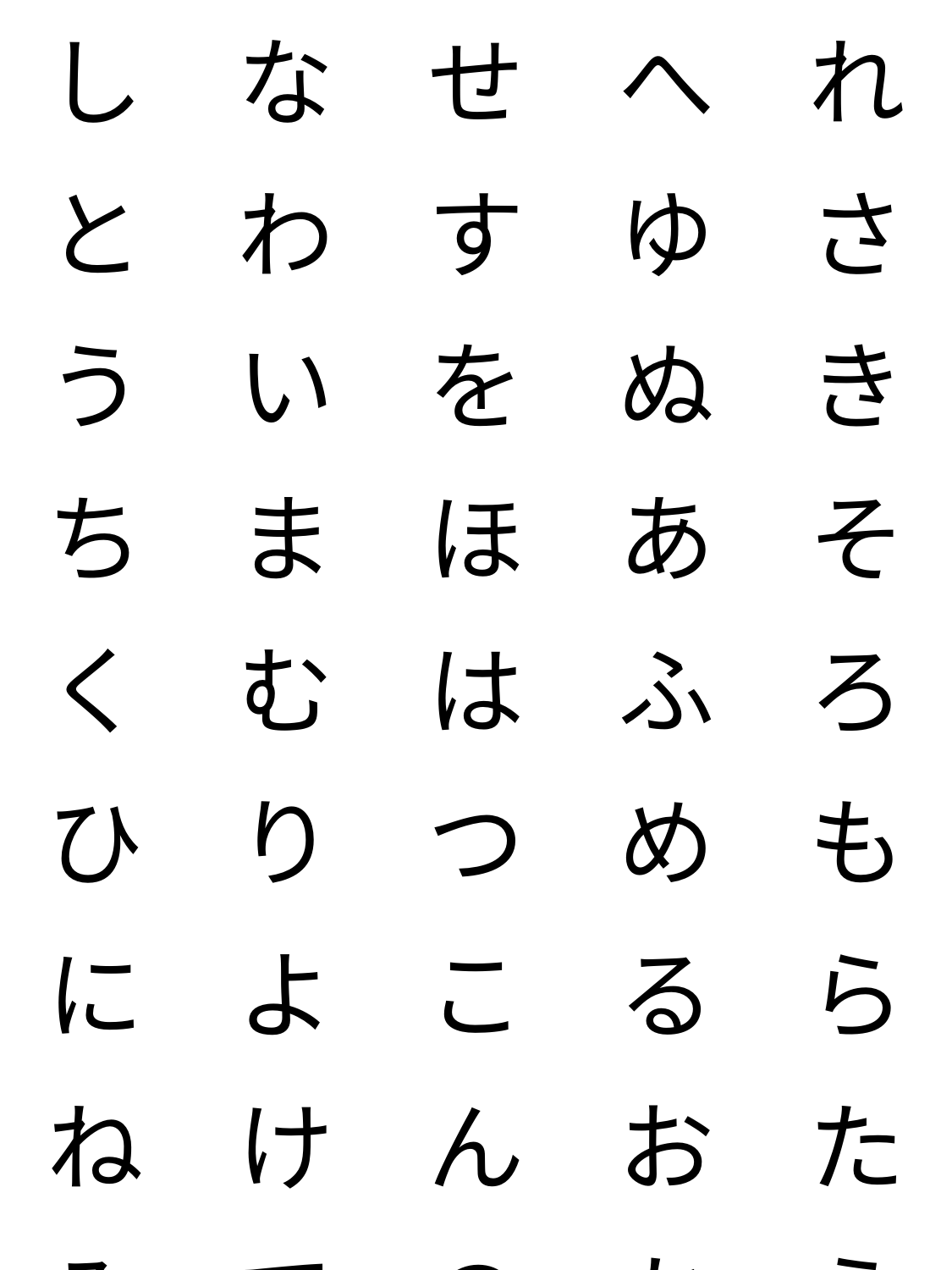

| し | な | せ | へ | れ |
| --- | --- | --- | --- | --- |
| と | わ | す | ゆ | さ |
| う | い | を | ぬ | き |
| ち | ま | ほ | あ | そ |
| く | む | は | ふ | ろ |
| ひ | り | つ | め | も |
| に | よ | こ | る | ら |
| ね | け | ん | お | た |
| み | て | の | か | え |